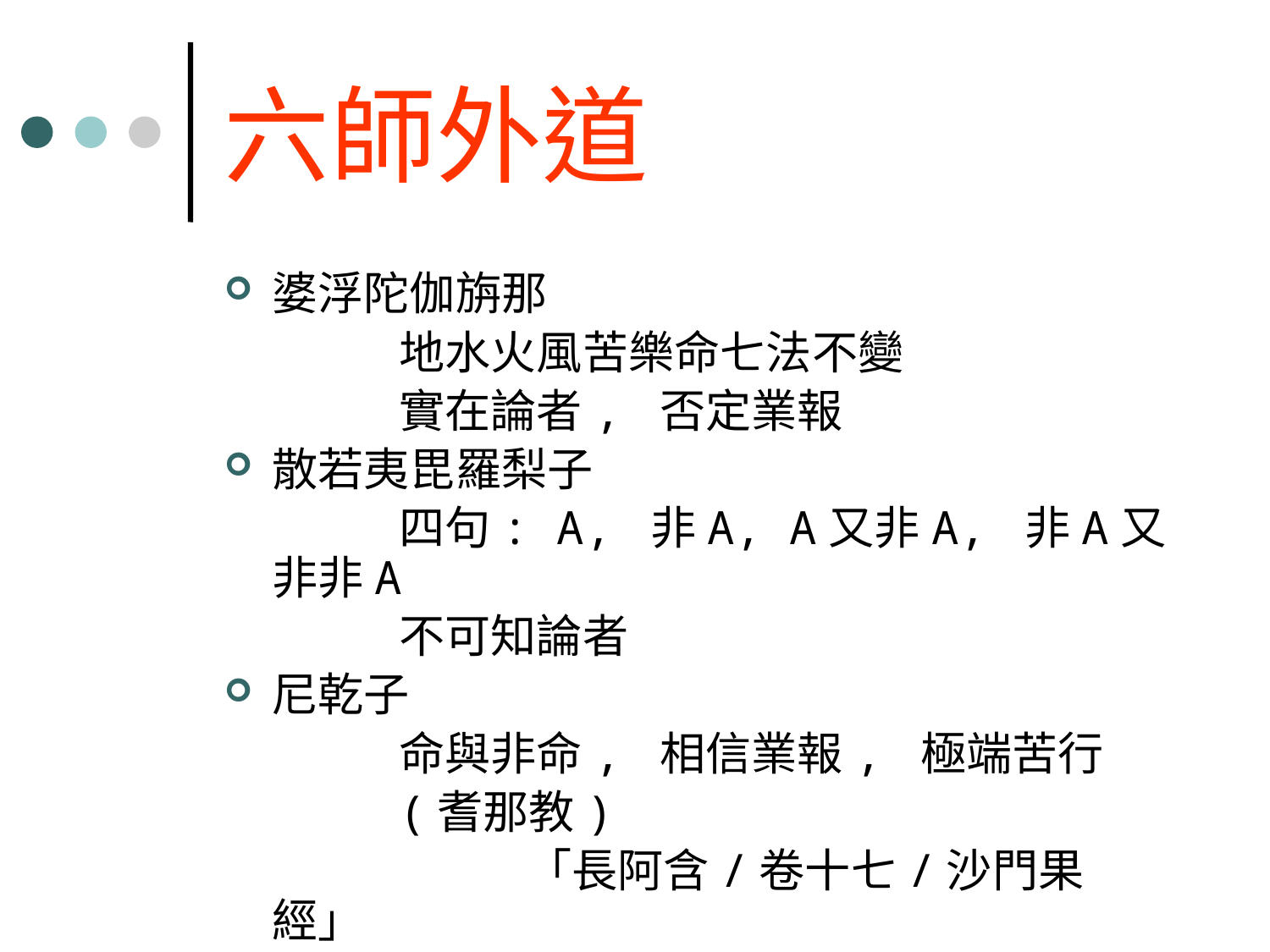

# 六師外道
婆浮陀伽旃那
		地水火風苦樂命七法不變
		實在論者, 否定業報
散若夷毘羅梨子
		四句: A, 非A, A又非A, 非A又非非A
		不可知論者
尼乾子
		命與非命, 相信業報, 極端苦行
		(耆那教)
			「長阿含/卷十七/沙門果經」